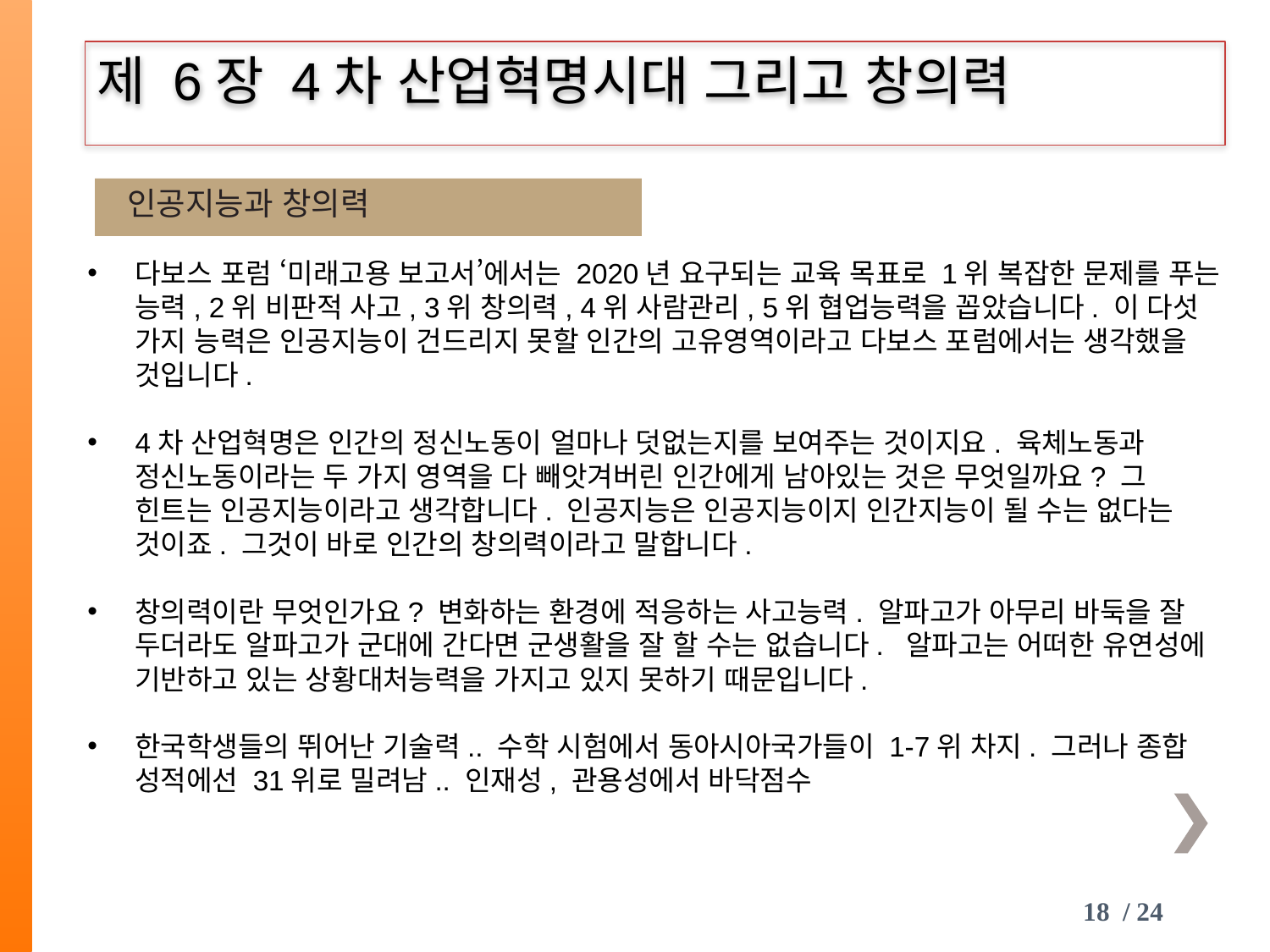

제 6장 4차 산업혁명시대 그리고 창의력

인공지능과 창의력

다보스 포럼 ‘미래고용 보고서’에서는 2020년 요구되는 교육 목표로 1위 복잡한 문제를 푸는 능력, 2위 비판적 사고, 3위 창의력, 4위 사람관리, 5위 협업능력을 꼽았습니다. 이 다섯 가지 능력은 인공지능이 건드리지 못할 인간의 고유영역이라고 다보스 포럼에서는 생각했을 것입니다.

4차 산업혁명은 인간의 정신노동이 얼마나 덧없는지를 보여주는 것이지요. 육체노동과 정신노동이라는 두 가지 영역을 다 빼앗겨버린 인간에게 남아있는 것은 무엇일까요? 그 힌트는 인공지능이라고 생각합니다. 인공지능은 인공지능이지 인간지능이 될 수는 없다는 것이죠. 그것이 바로 인간의 창의력이라고 말합니다.

창의력이란 무엇인가요? 변화하는 환경에 적응하는 사고능력. 알파고가 아무리 바둑을 잘 두더라도 알파고가 군대에 간다면 군생활을 잘 할 수는 없습니다.  알파고는 어떠한 유연성에 기반하고 있는 상황대처능력을 가지고 있지 못하기 때문입니다.

한국학생들의 뛰어난 기술력.. 수학 시험에서 동아시아국가들이 1-7위 차지. 그러나 종합 성적에선 31위로 밀려남.. 인재성, 관용성에서 바닥점수

18  / 24